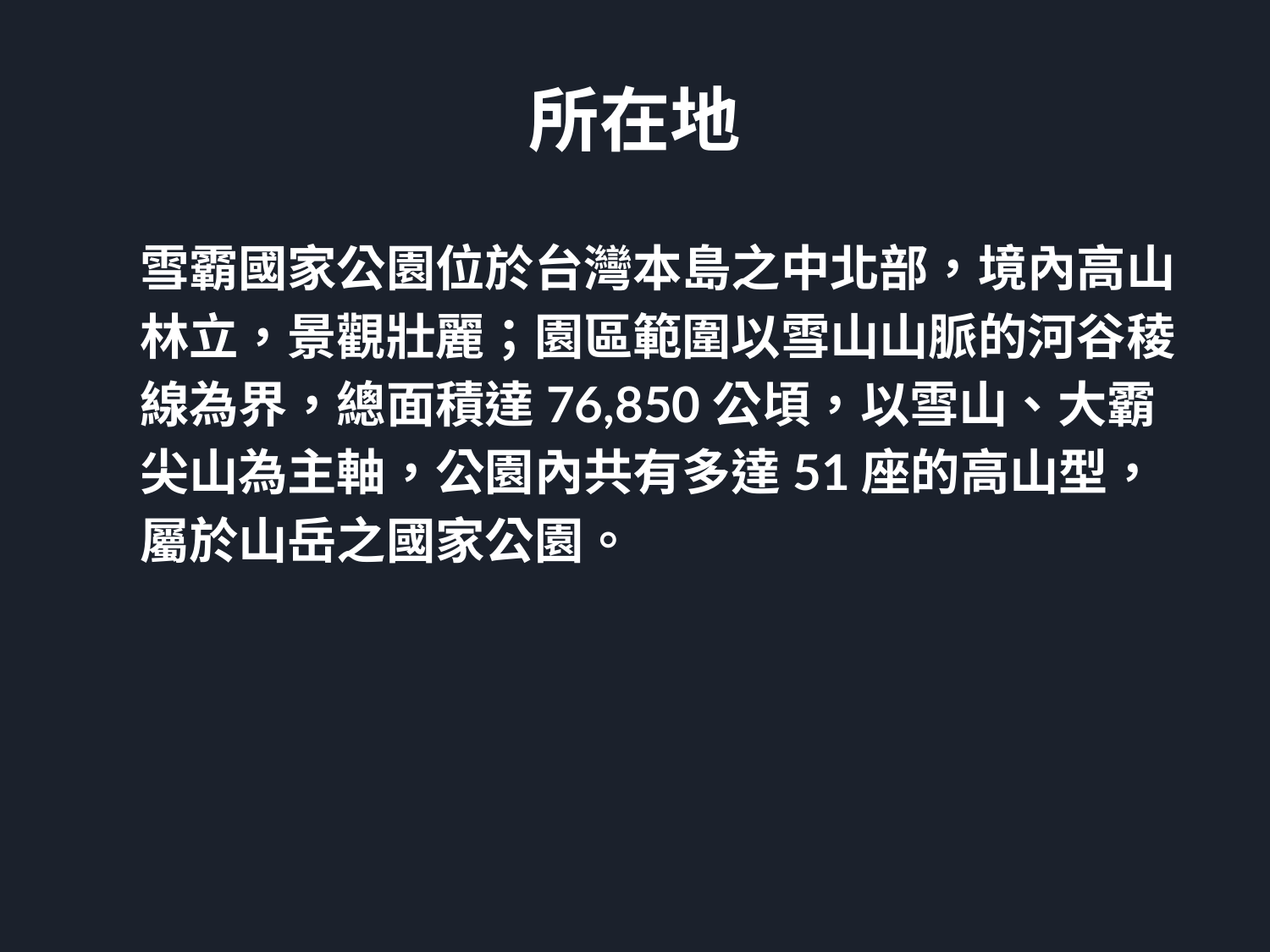

# 所在地
雪霸國家公園位於台灣本島之中北部，境內高山林立，景觀壯麗；園區範圍以雪山山脈的河谷稜線為界，總面積達76,850公頃，以雪山、大霸尖山為主軸，公園內共有多達51座的高山型，屬於山岳之國家公園。